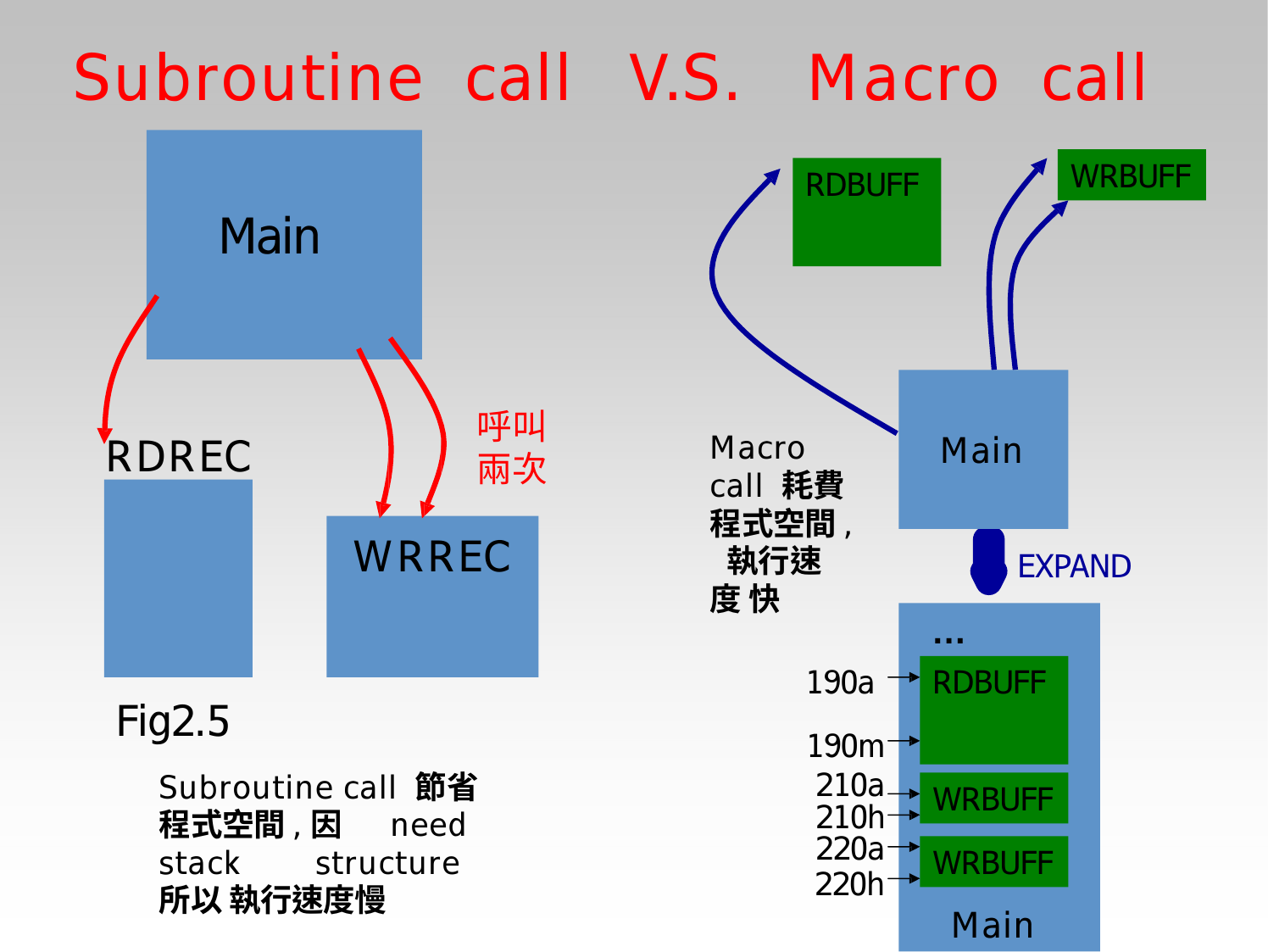

Subroutine	call
V.S.
Macro	call

WRBUFF

RDBUFF

Main

呼叫 兩次
Main
RDREC
Macro call 耗費 程式空間, 執行速度 快

WRREC

EXPAND

…

190a
190m
210a
210h
220a
220h
RDBUFF

Fig2.5
Subroutine call 節省 程式空間,因	need stack	structure 所以 執行速度慢

WRBUFF

WRBUFF

Main